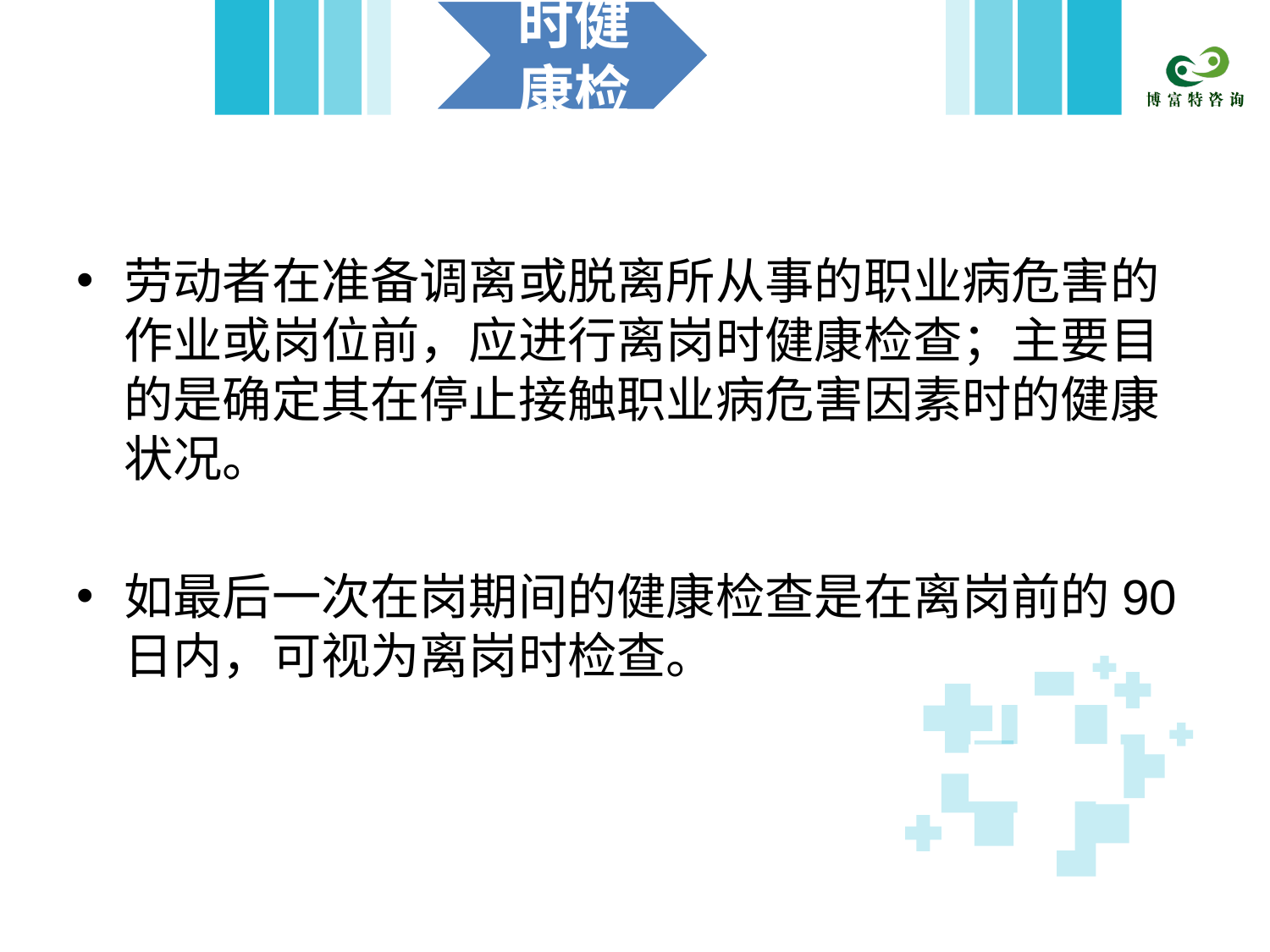

离岗时健康检查
劳动者在准备调离或脱离所从事的职业病危害的作业或岗位前，应进行离岗时健康检查；主要目的是确定其在停止接触职业病危害因素时的健康状况。

如最后一次在岗期间的健康检查是在离岗前的90日内，可视为离岗时检查。